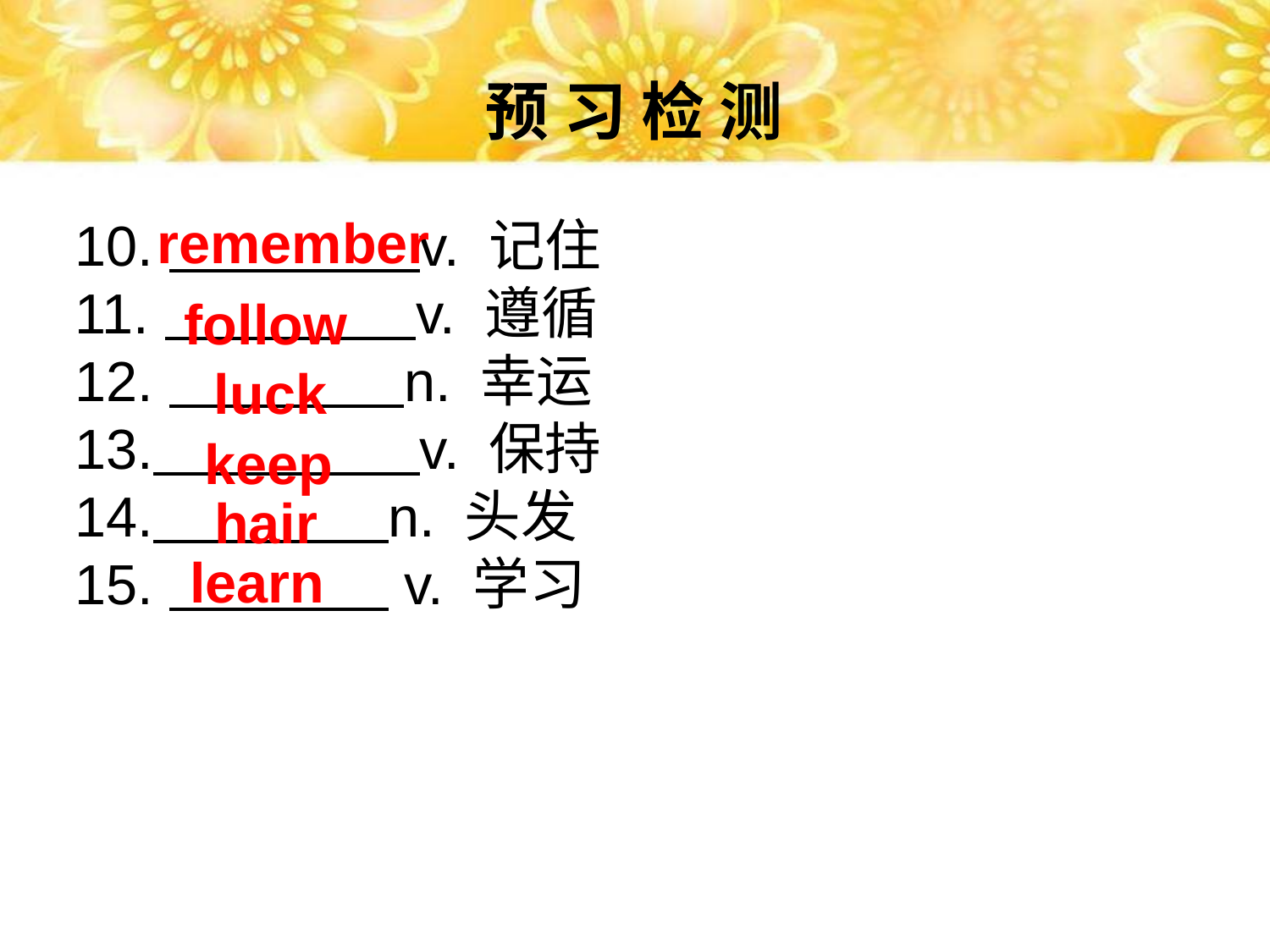

预 习 检 测
remember
10.                 v. 记住
11.                 v. 遵循
12.                n. 幸运
13.                 v. 保持
14.               n. 头发
15.                v. 学习
follow
luck
keep
hair
learn